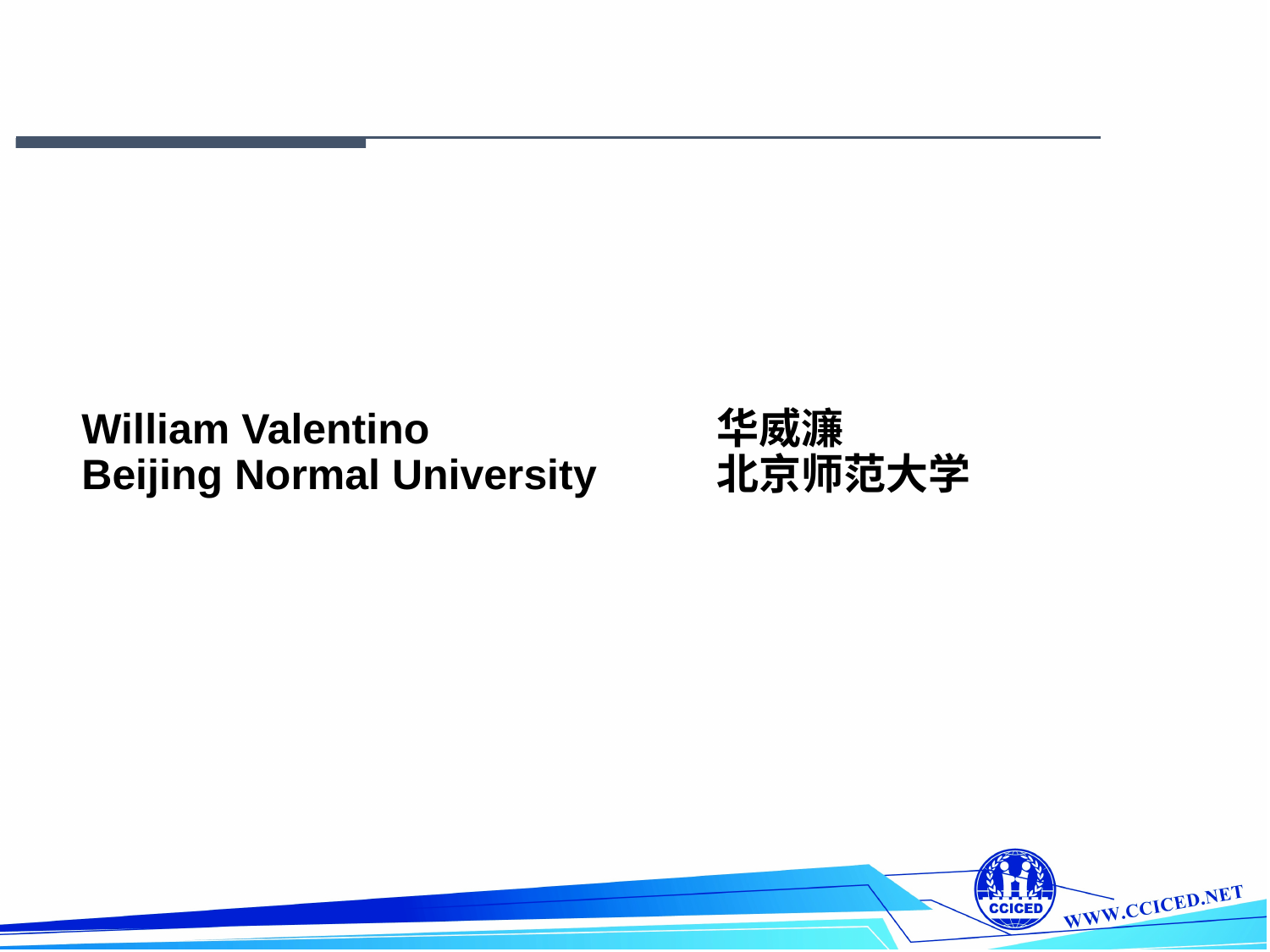

# William Valentino			华威濂 Beijing Normal University	北京师范大学